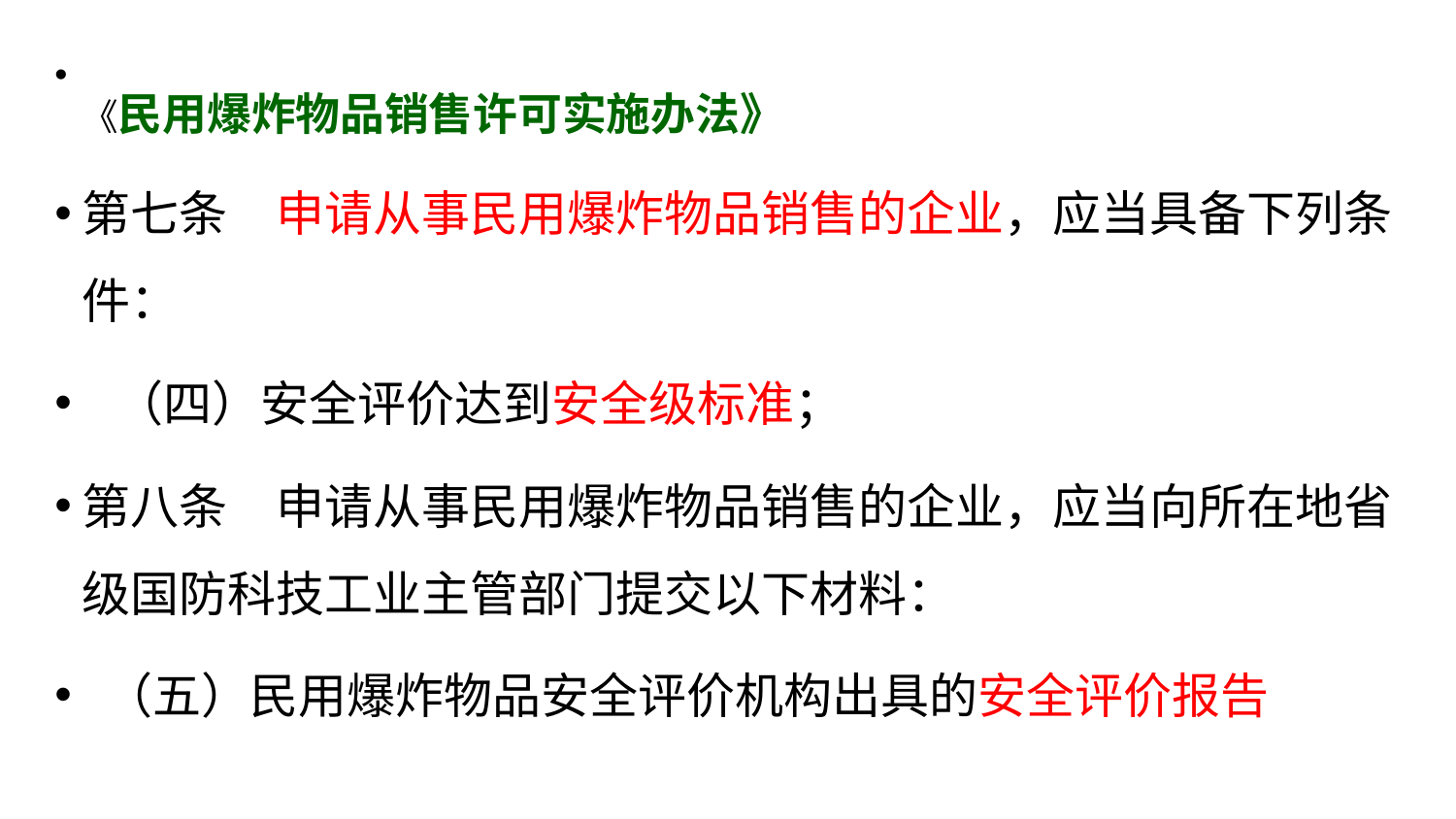

《民用爆炸物品销售许可实施办法》
第七条　申请从事民用爆炸物品销售的企业，应当具备下列条件：
  （四）安全评价达到安全级标准；
第八条　申请从事民用爆炸物品销售的企业，应当向所在地省级国防科技工业主管部门提交以下材料：
 （五）民用爆炸物品安全评价机构出具的安全评价报告